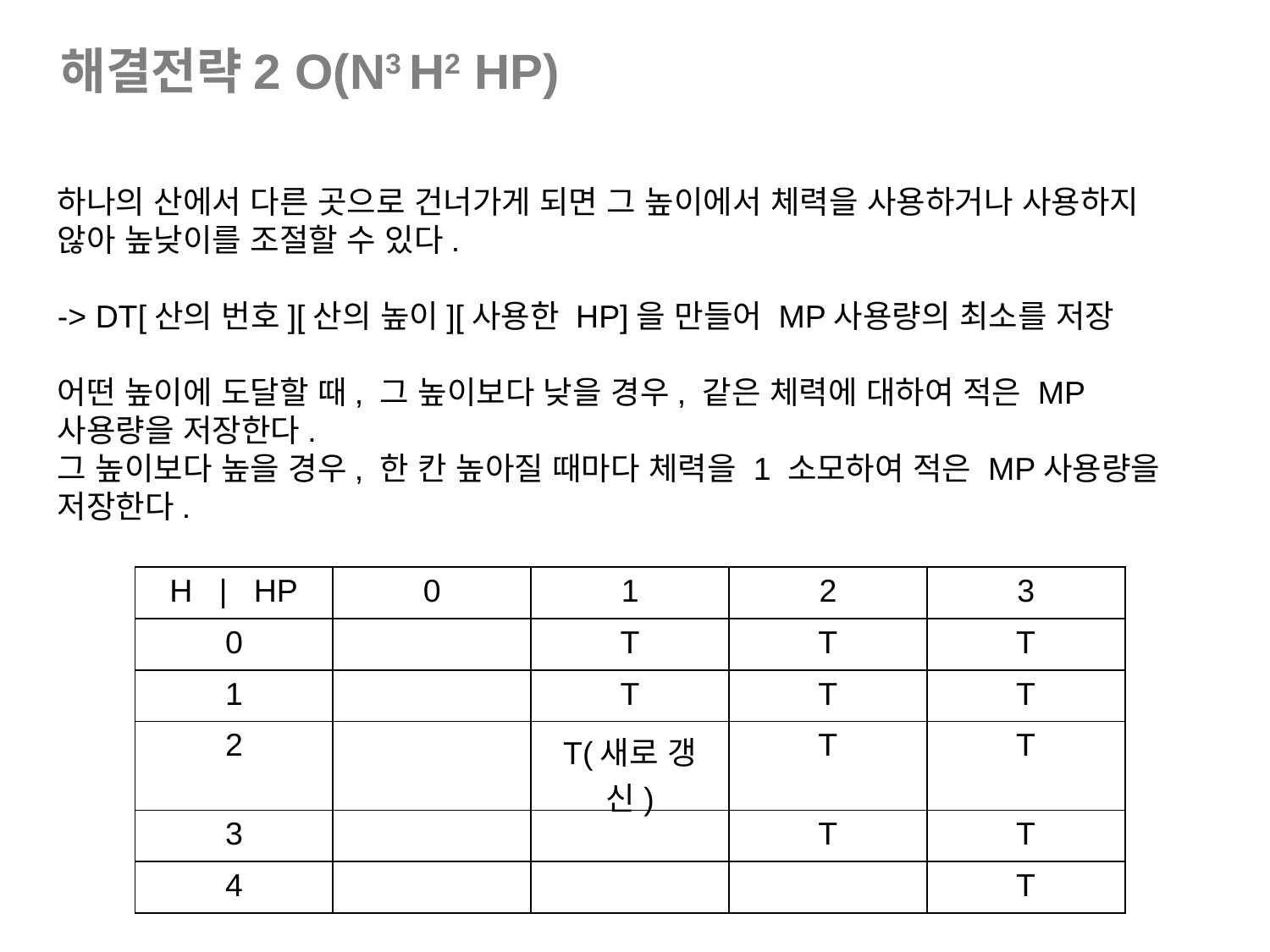

해결전략2 O(N3 H2 HP)
하나의 산에서 다른 곳으로 건너가게 되면 그 높이에서 체력을 사용하거나 사용하지 않아 높낮이를 조절할 수 있다.

-> DT[산의 번호][산의 높이][사용한 HP]을 만들어 MP사용량의 최소를 저장

어떤 높이에 도달할 때, 그 높이보다 낮을 경우, 같은 체력에 대하여 적은 MP사용량을 저장한다.
그 높이보다 높을 경우, 한 칸 높아질 때마다 체력을 1 소모하여 적은 MP사용량을 저장한다.
| H | HP | 0 | 1 | 2 | 3 |
| --- | --- | --- | --- | --- |
| 0 |  | T | T | T |
| 1 |  | T | T | T |
| 2 |  | T(새로 갱신) | T | T |
| 3 |  |  | T | T |
| 4 |  |  |  | T |